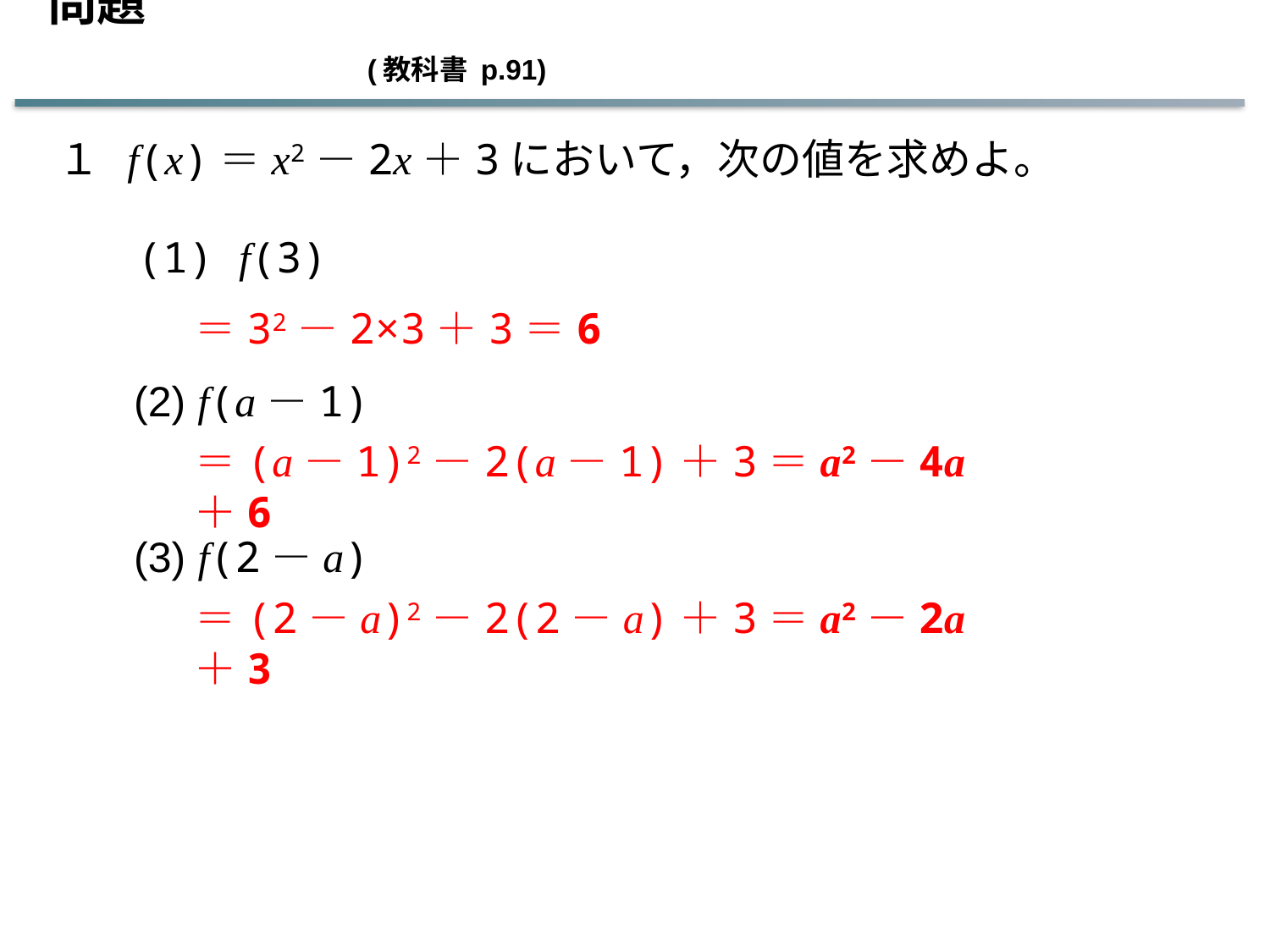

問題　　　　　　　　　　　　　　　　　　　　　　　　　　　 (教科書 p.91)

１
f(x)＝x2－2x＋3において，次の値を求めよ。
(1) f(3)
＝32－2×3＋3＝6
(2) f(a－1)
＝(a－1)2－2(a－1)＋3＝a2－4a＋6
(3) f(2－a)
＝(2－a)2－2(2－a)＋3＝a2－2a＋3